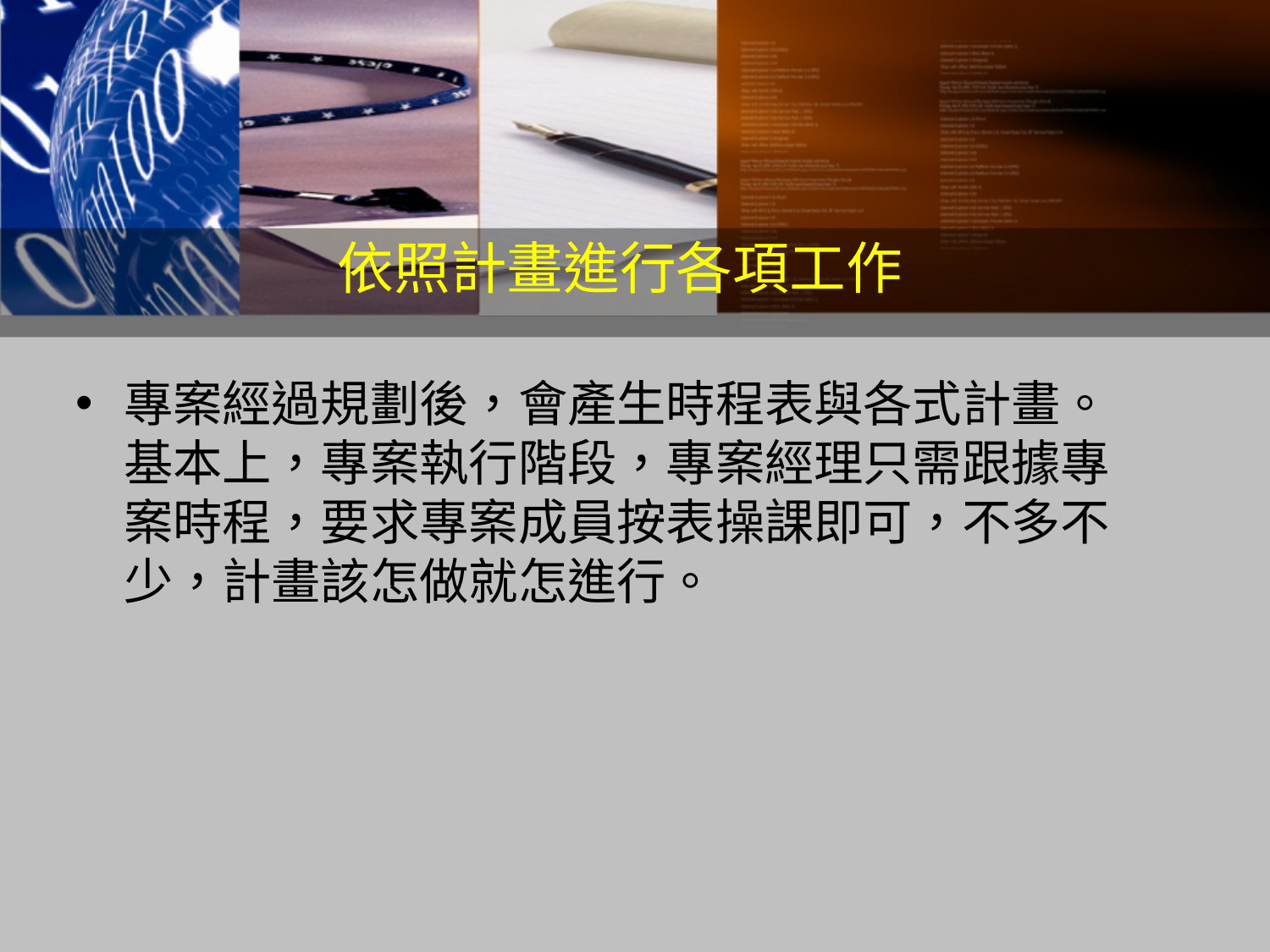

依照計畫進行各項工作
專案經過規劃後，會產生時程表與各式計畫。基本上，專案執行階段，專案經理只需跟據專案時程，要求專案成員按表操課即可，不多不少，計畫該怎做就怎進行。